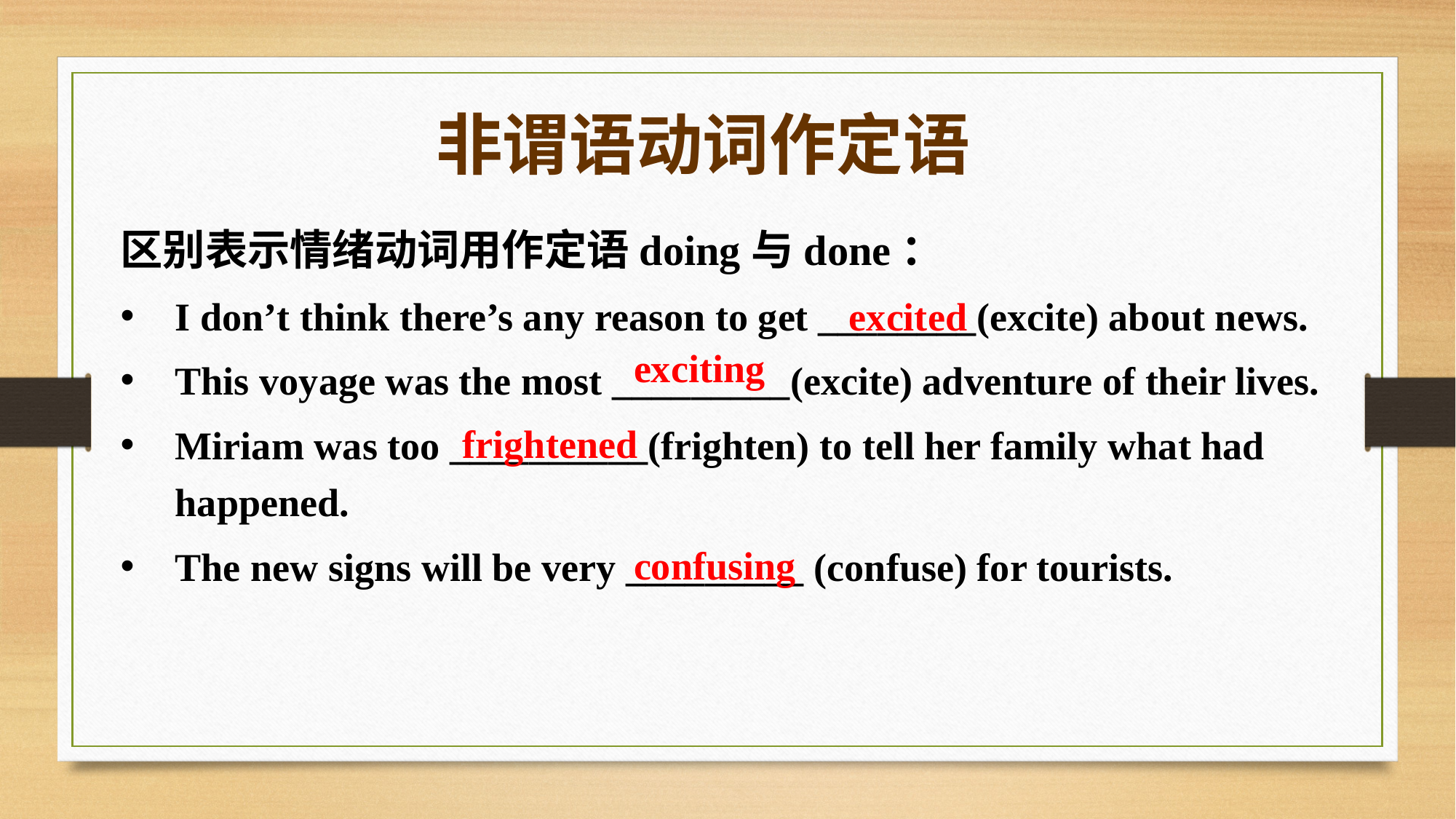

非谓语动词作定语
区别表示情绪动词用作定语doing与done：
I don’t think there’s any reason to get ________(excite) about news.
This voyage was the most _________(excite) adventure of their lives.
Miriam was too __________(frighten) to tell her family what had happened.
The new signs will be very _________ (confuse) for tourists.
excited
exciting
frightened
confusing